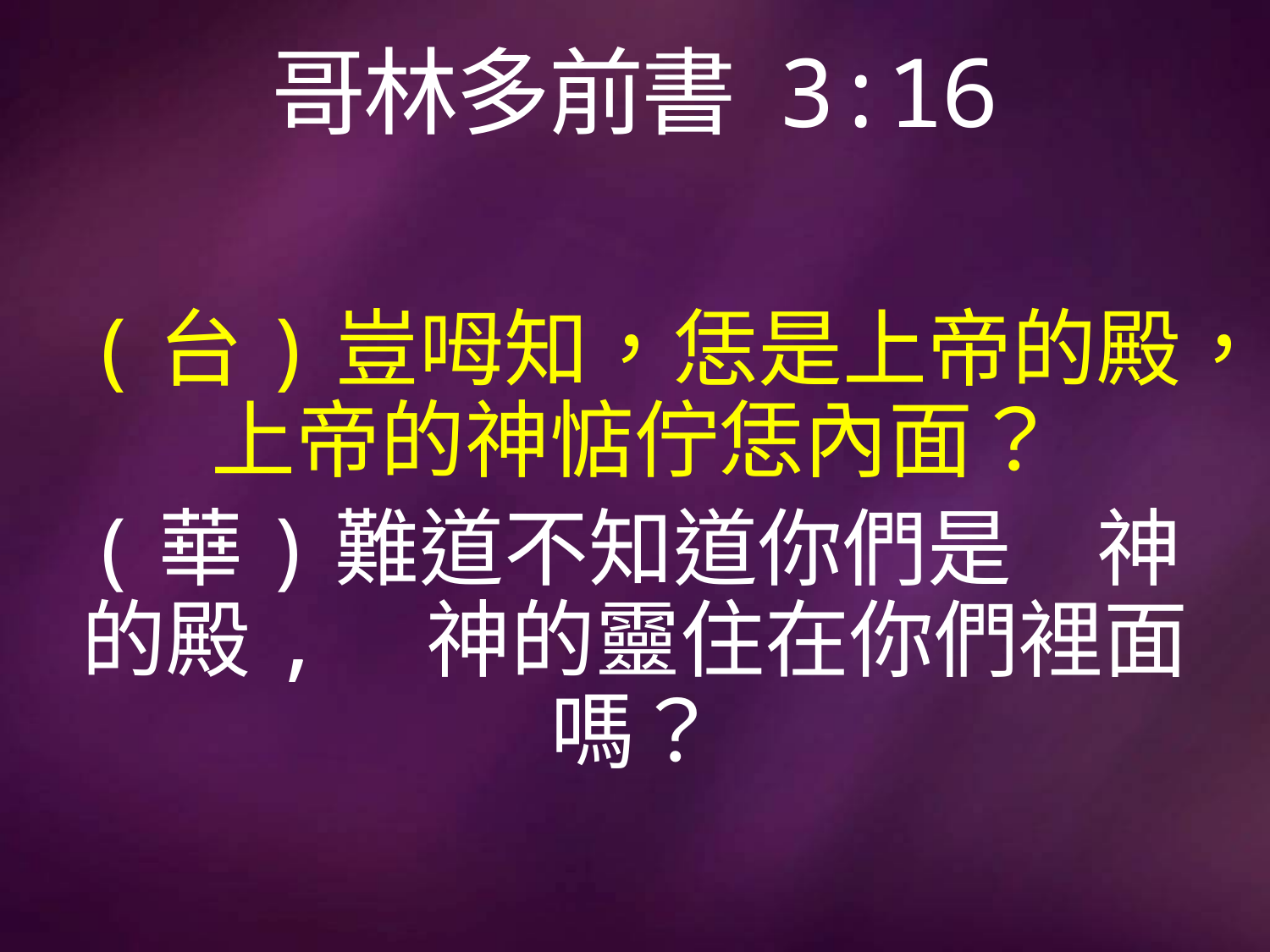

# 哥林多前書 3:16
(台)豈呣知，恁是上帝的殿，上帝的神惦佇恁內面？
(華)難道不知道你們是　神的殿,　神的靈住在你們裡面嗎？